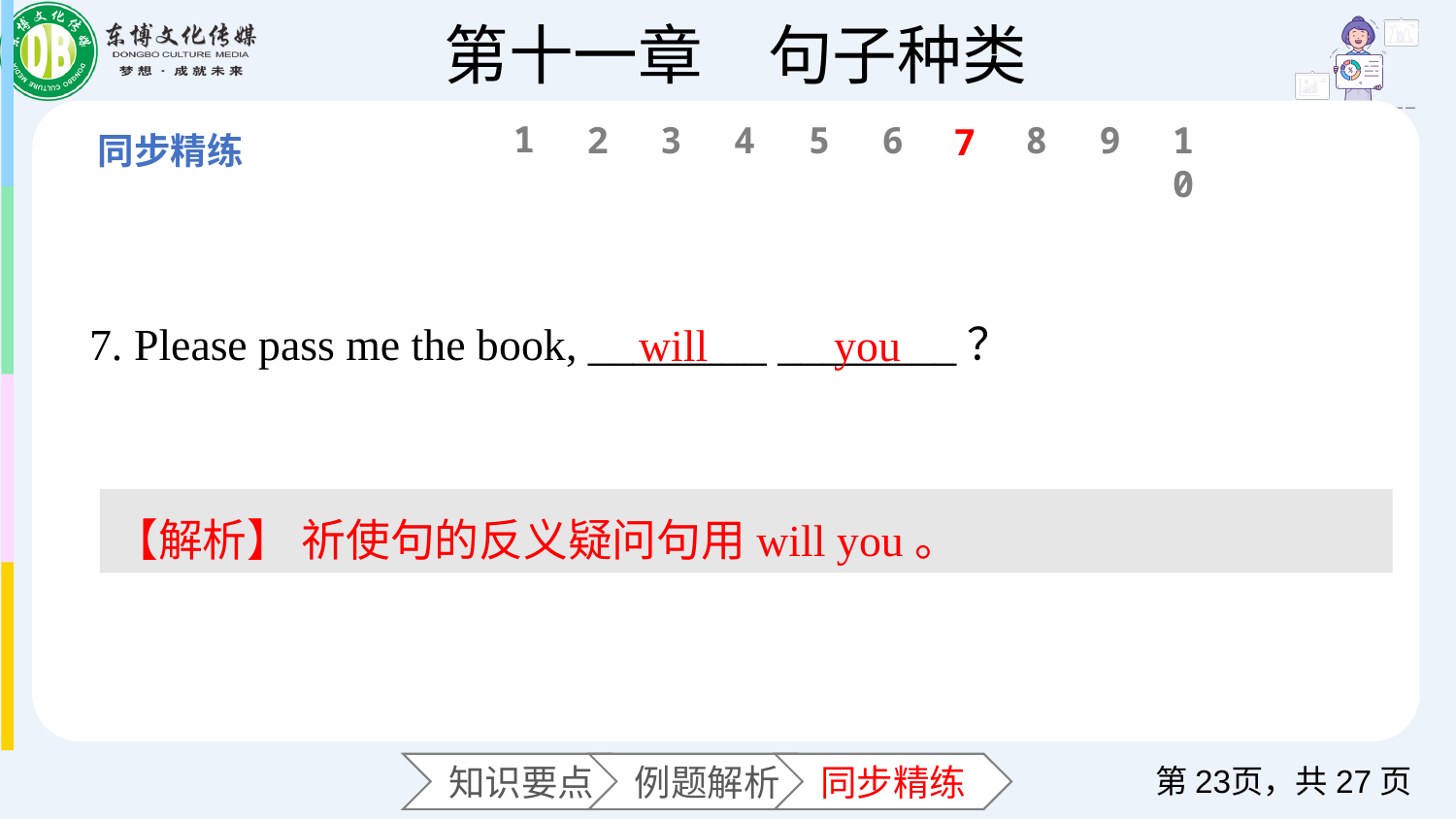

1
6
2
3
4
5
8
9
10
7

7. Please pass me the book, ________ ________？
will
you
【解析】 祈使句的反义疑问句用will you。